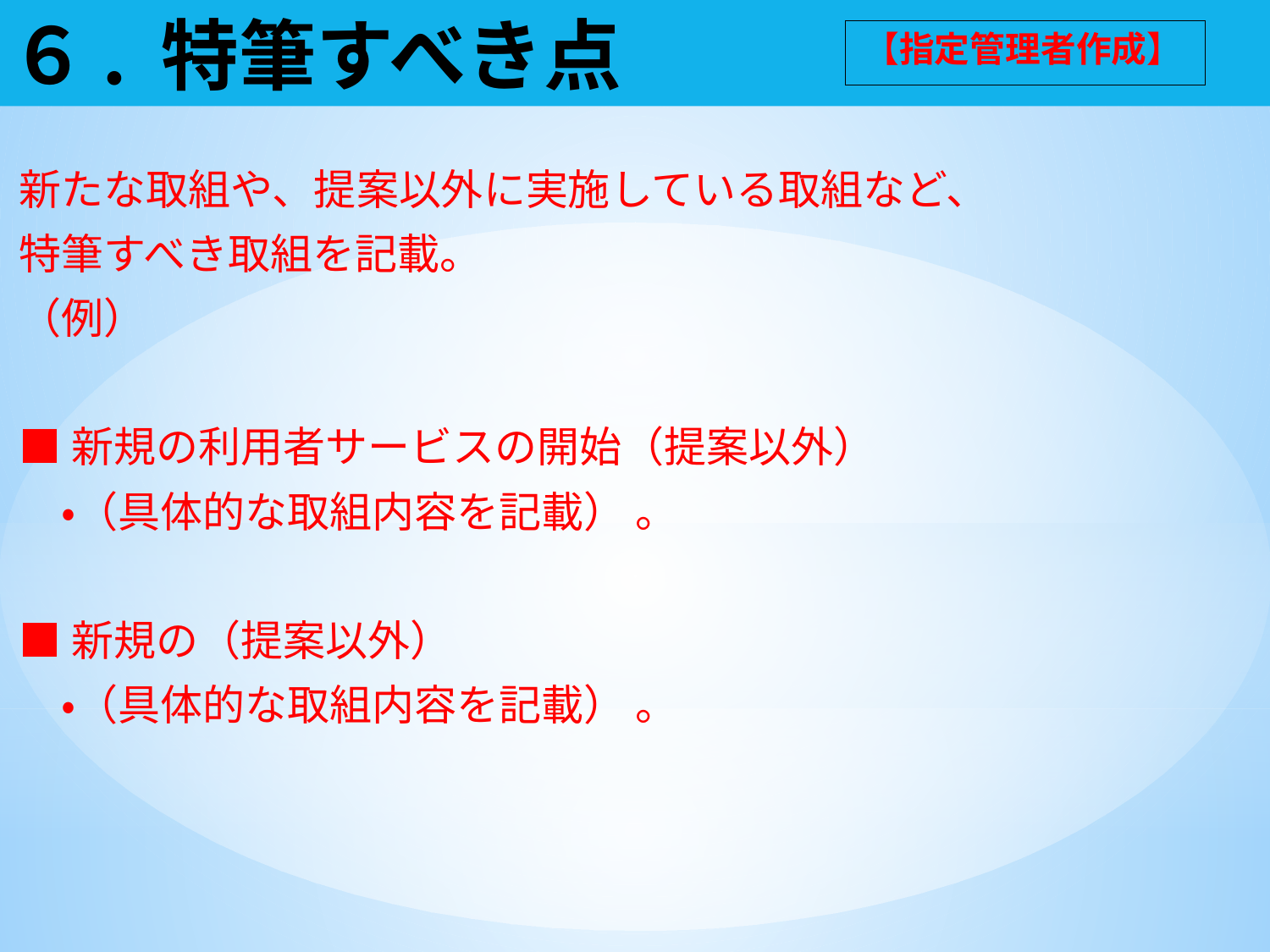

# ６. 特筆すべき点
【指定管理者作成】
新たな取組や、提案以外に実施している取組など、
特筆すべき取組を記載。
（例）

■新規の利用者サービスの開始（提案以外）
　・（具体的な取組内容を記載） 。

■新規の（提案以外）
　・（具体的な取組内容を記載） 。